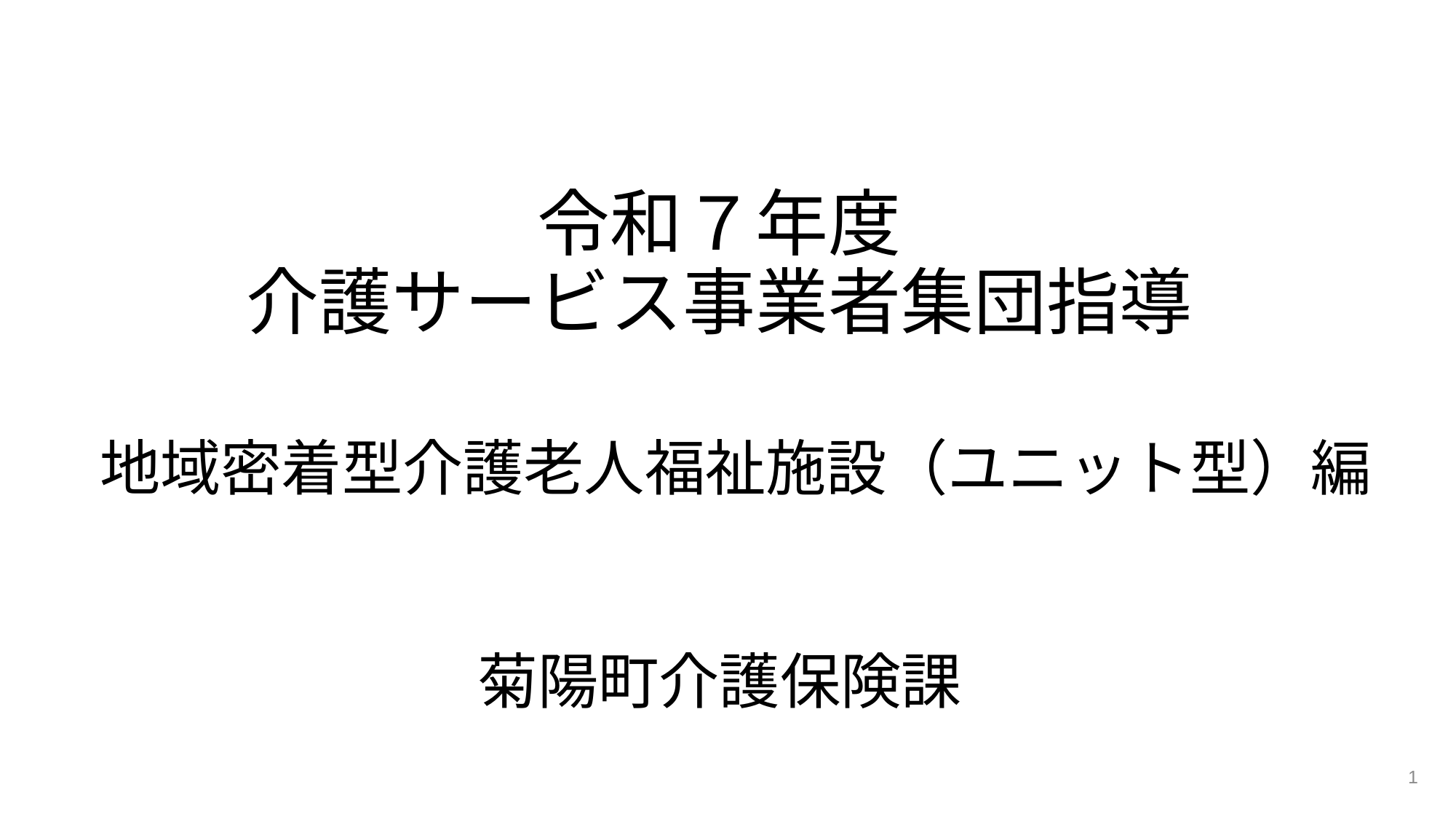

# 令和７年度 介護サービス事業者集団指導
地域密着型介護老人福祉施設（ユニット型）編
菊陽町介護保険課
1